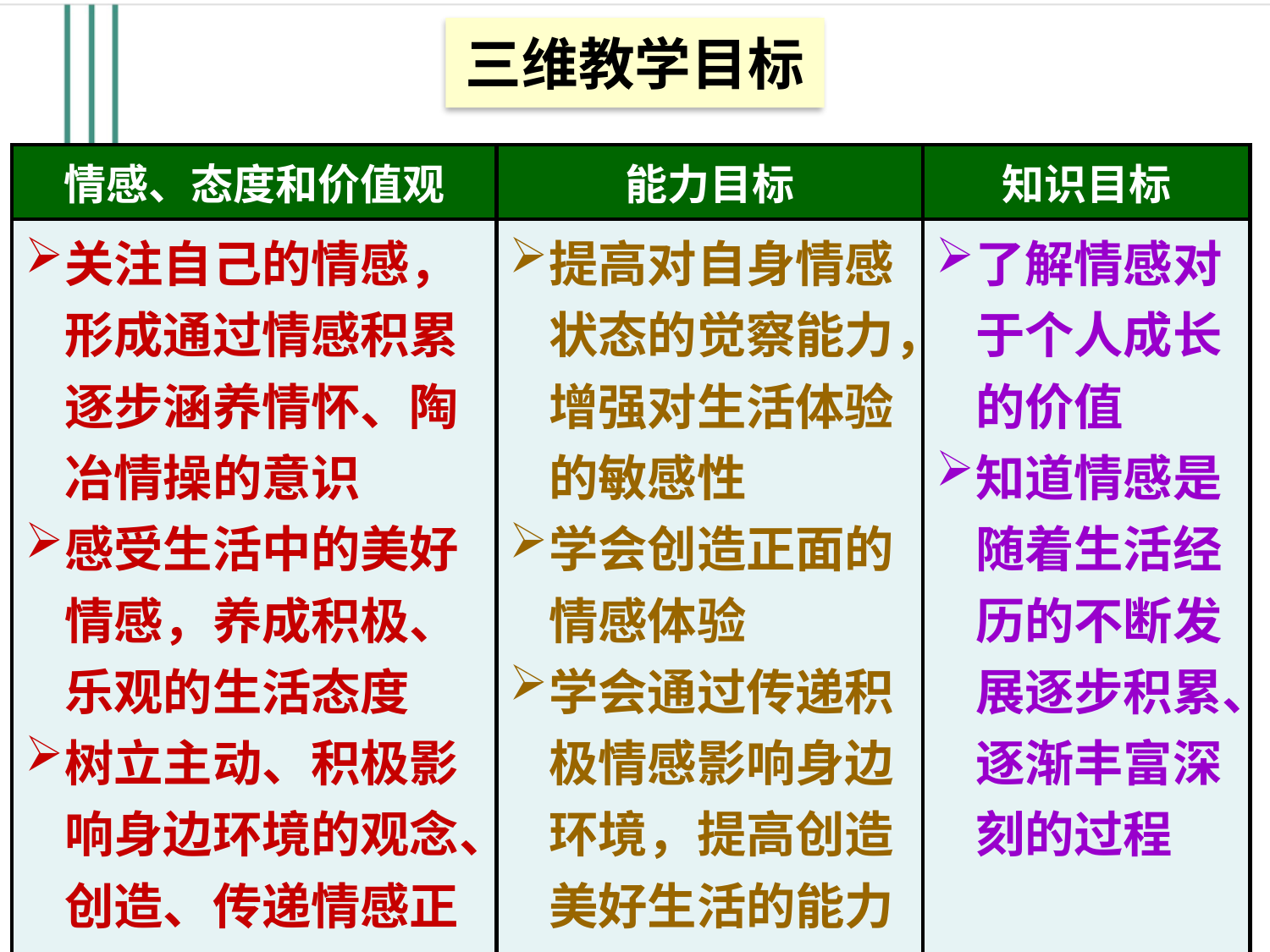

# 三维教学目标
| 情感、态度和价值观 | 能力目标 | 知识目标 |
| --- | --- | --- |
| 关注自己的情感，形成通过情感积累逐步涵养情怀、陶冶情操的意识 感受生活中的美好情感，养成积极、乐观的生活态度 树立主动、积极影响身边环境的观念、创造、传递情感正能量 | 提高对自身情感状态的觉察能力，增强对生活体验的敏感性 学会创造正面的情感体验 学会通过传递积极情感影响身边环境，提高创造美好生活的能力 | 了解情感对于个人成长的价值 知道情感是随着生活经历的不断发展逐步积累、逐渐丰富深刻的过程 |